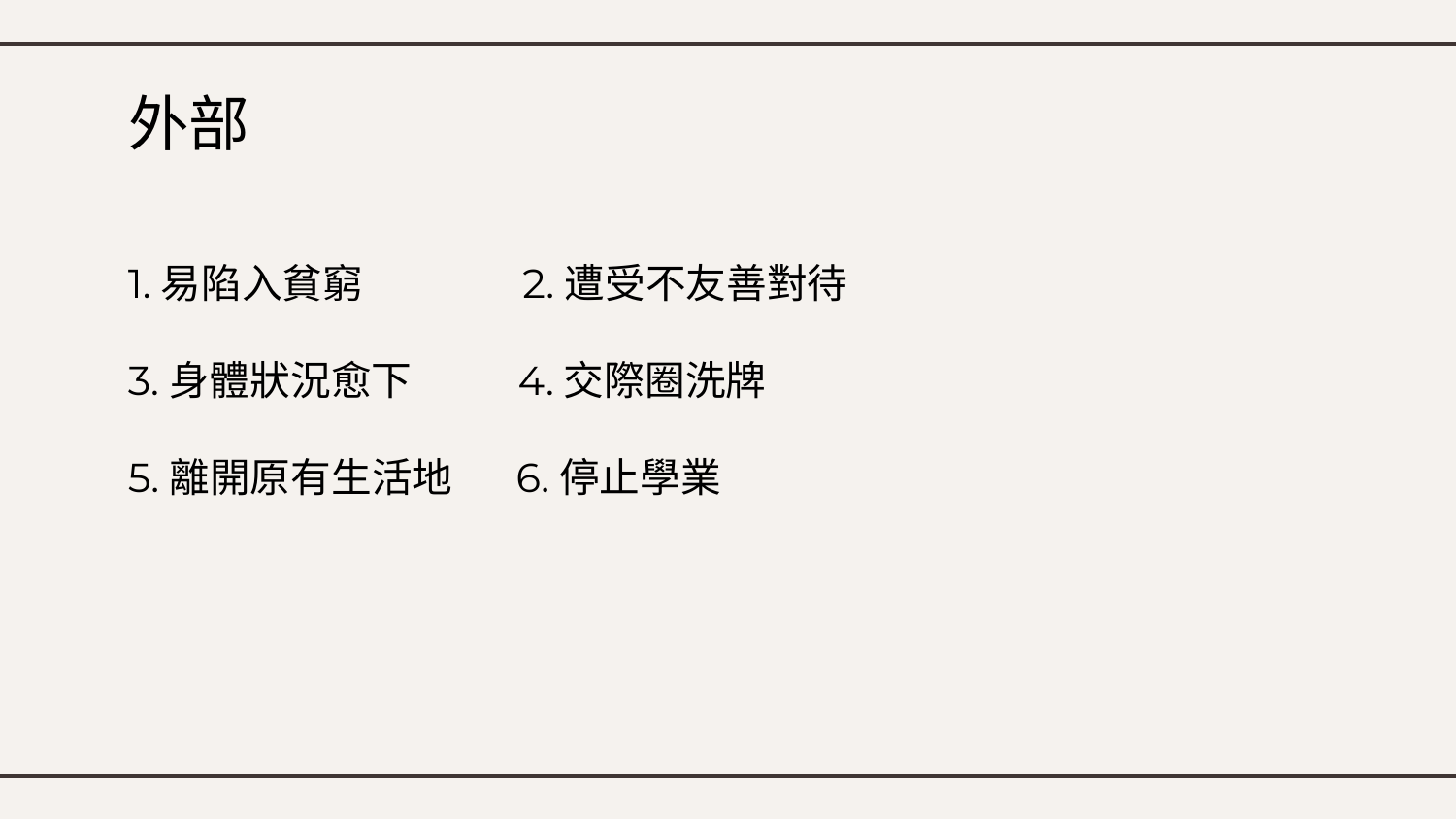

# 外部
1.易陷入貧窮              2.遭受不友善對待

3.身體狀況愈下         4.交際圈洗牌

5.離開原有生活地     6.停止學業